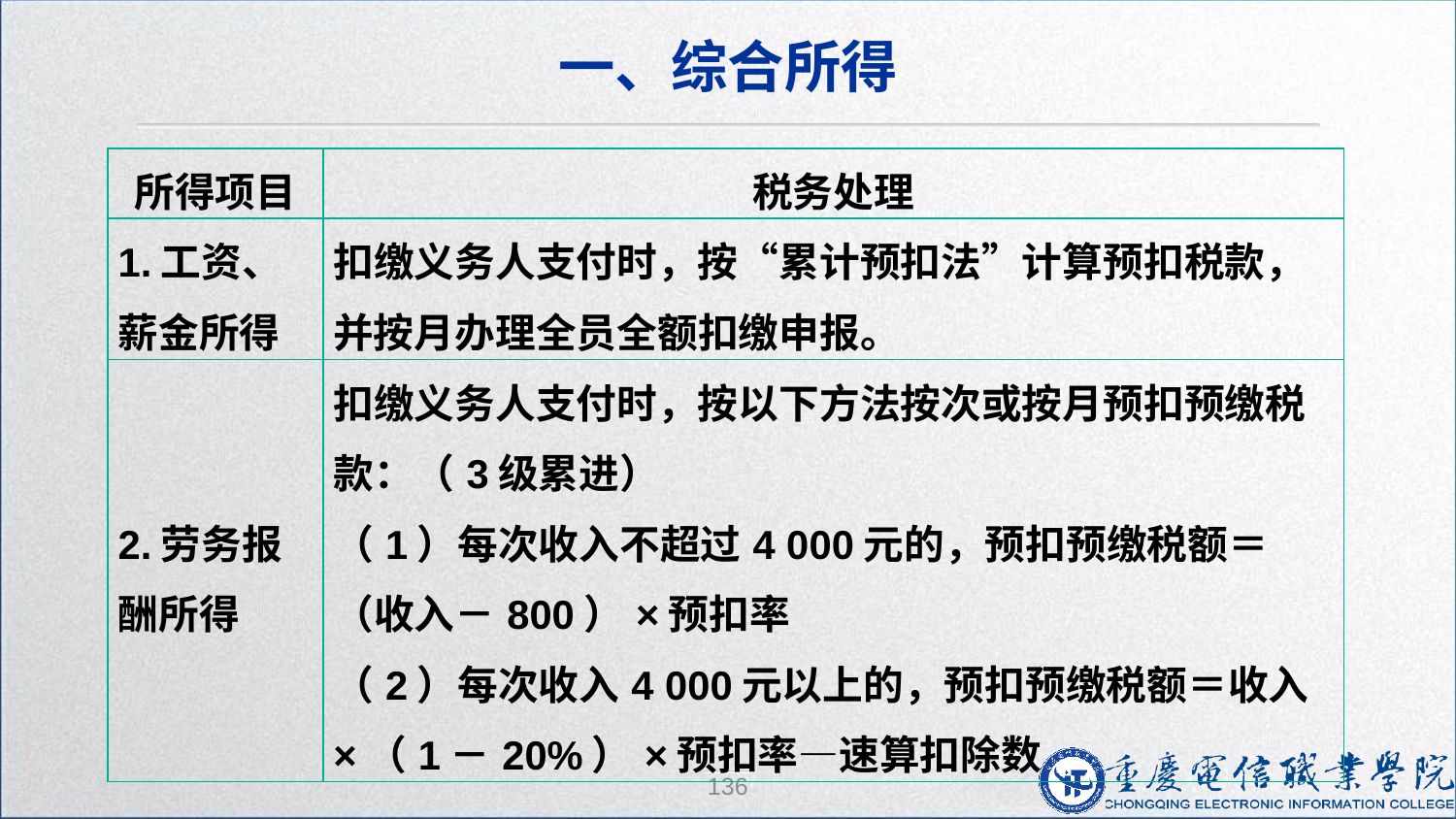

一、综合所得
| 所得项目 | 税务处理 |
| --- | --- |
| 1.工资、薪金所得 | 扣缴义务人支付时，按“累计预扣法”计算预扣税款，并按月办理全员全额扣缴申报。 |
| 2.劳务报酬所得 | 扣缴义务人支付时，按以下方法按次或按月预扣预缴税款：（3级累进） （1）每次收入不超过4 000元的，预扣预缴税额＝（收入－800）×预扣率 （2）每次收入4 000元以上的，预扣预缴税额＝收入×（1－20%）×预扣率—速算扣除数 |
136